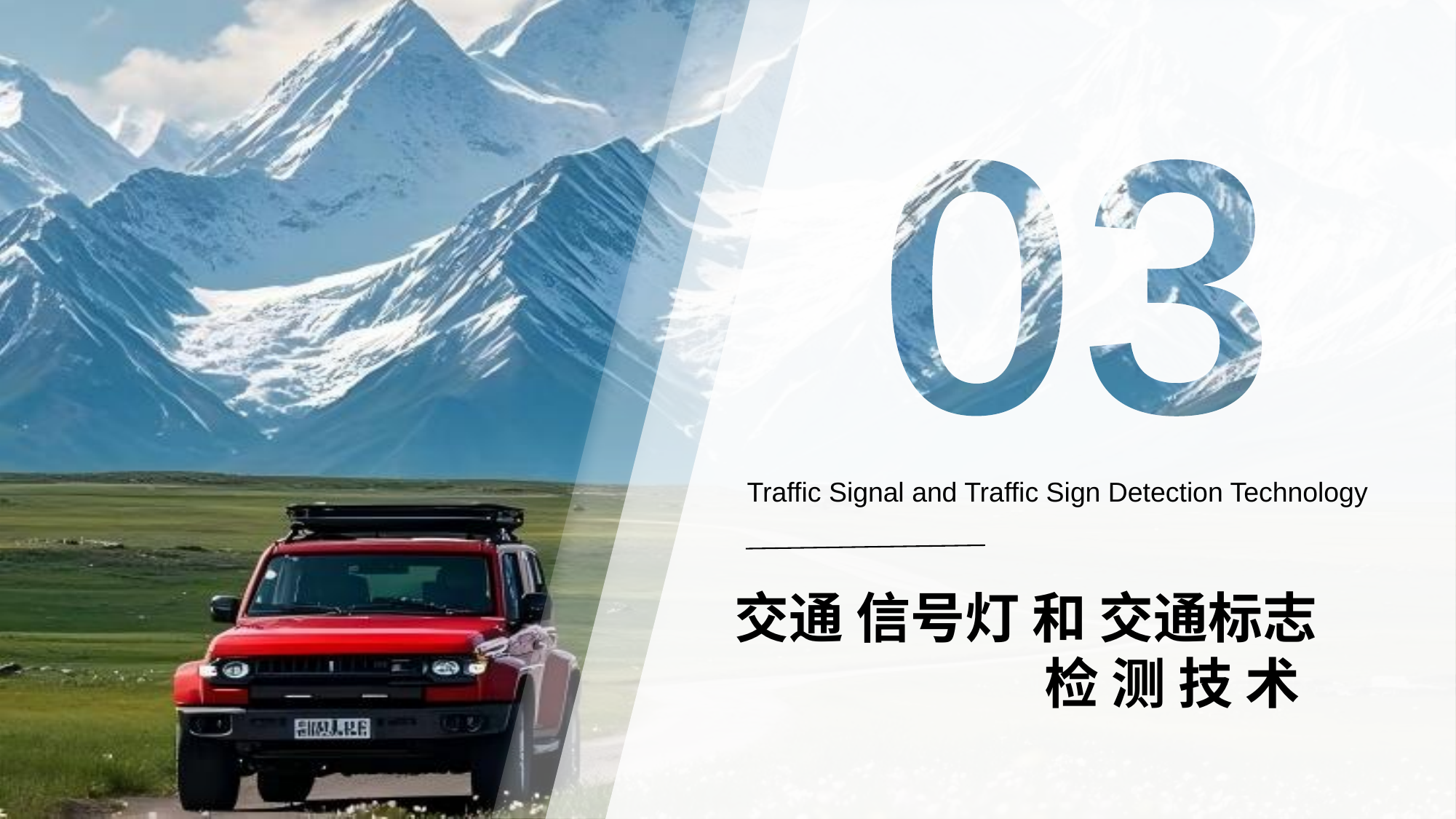

Traffic Signal and Traffic Sign Detection Technology
交通 信号灯 和 交通标志
                        检 测 技 术